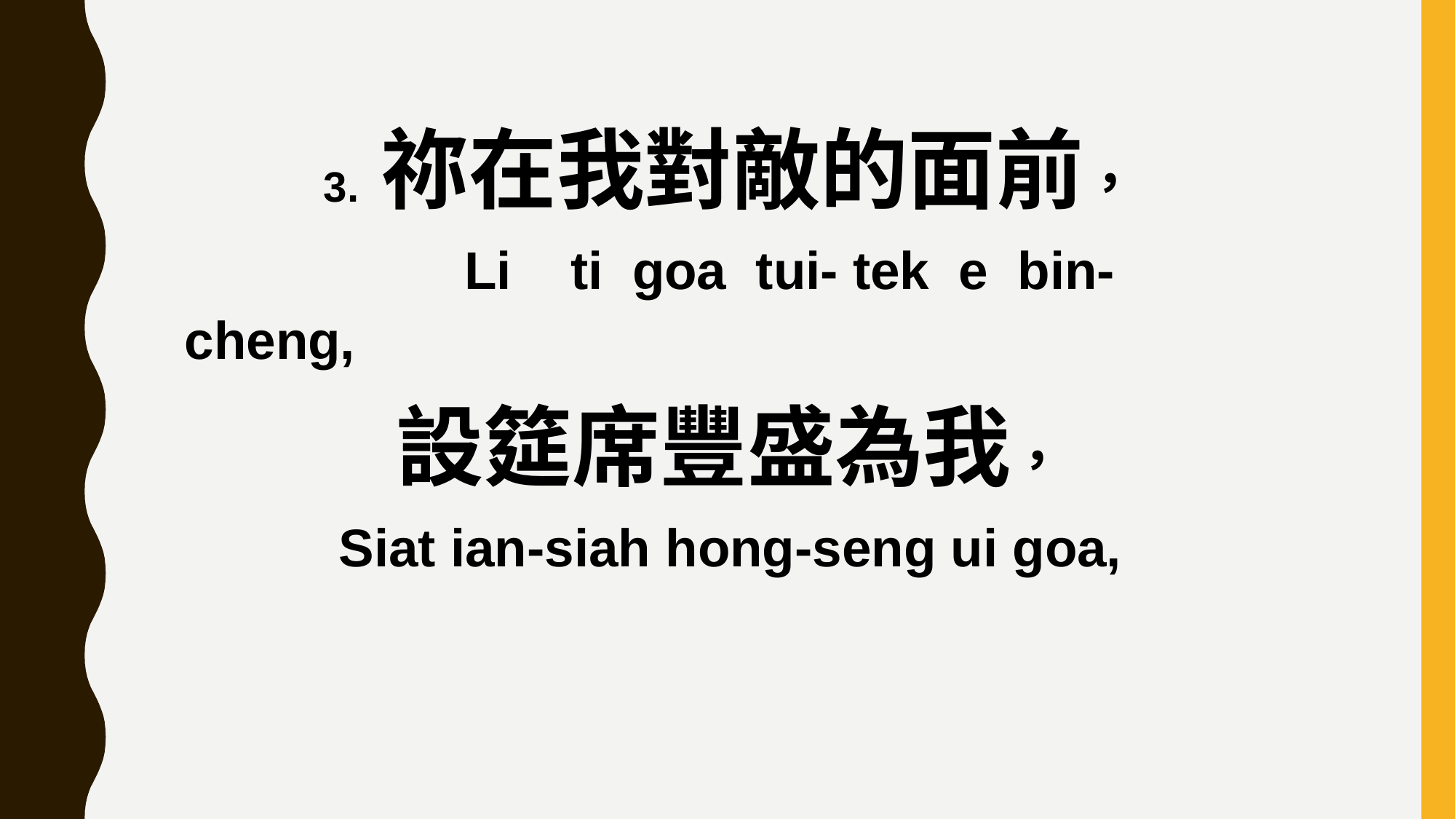

3. 祢在我對敵的面前，
                   Li    ti  goa  tui- tek  e  bin-cheng,
設筵席豐盛為我，
Siat ian-siah hong-seng ui goa,